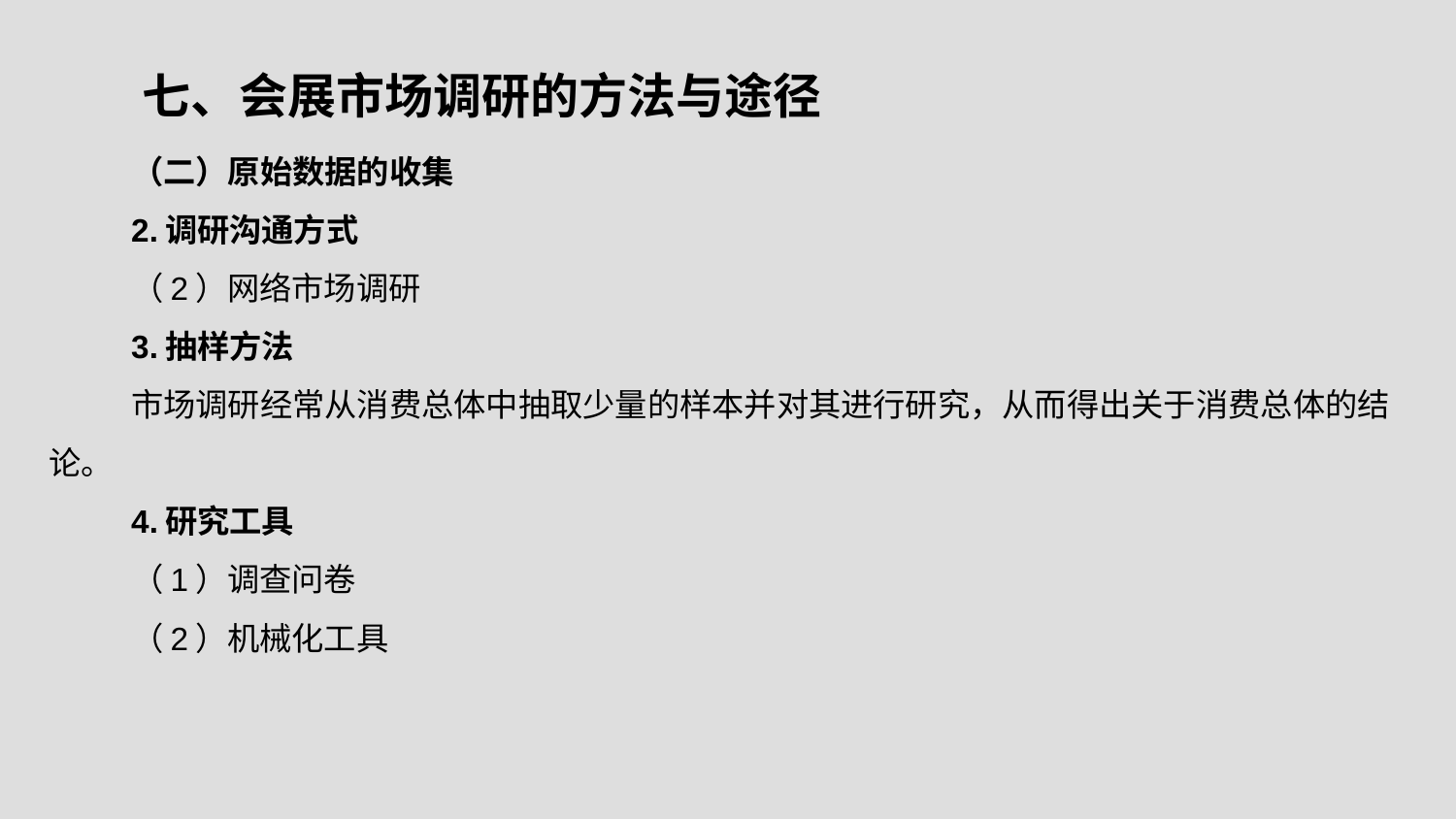

# 七、会展市场调研的方法与途径
（二）原始数据的收集
2.调研沟通方式
（2）网络市场调研
3.抽样方法
市场调研经常从消费总体中抽取少量的样本并对其进行研究，从而得出关于消费总体的结论。
4.研究工具
（1）调查问卷
（2）机械化工具